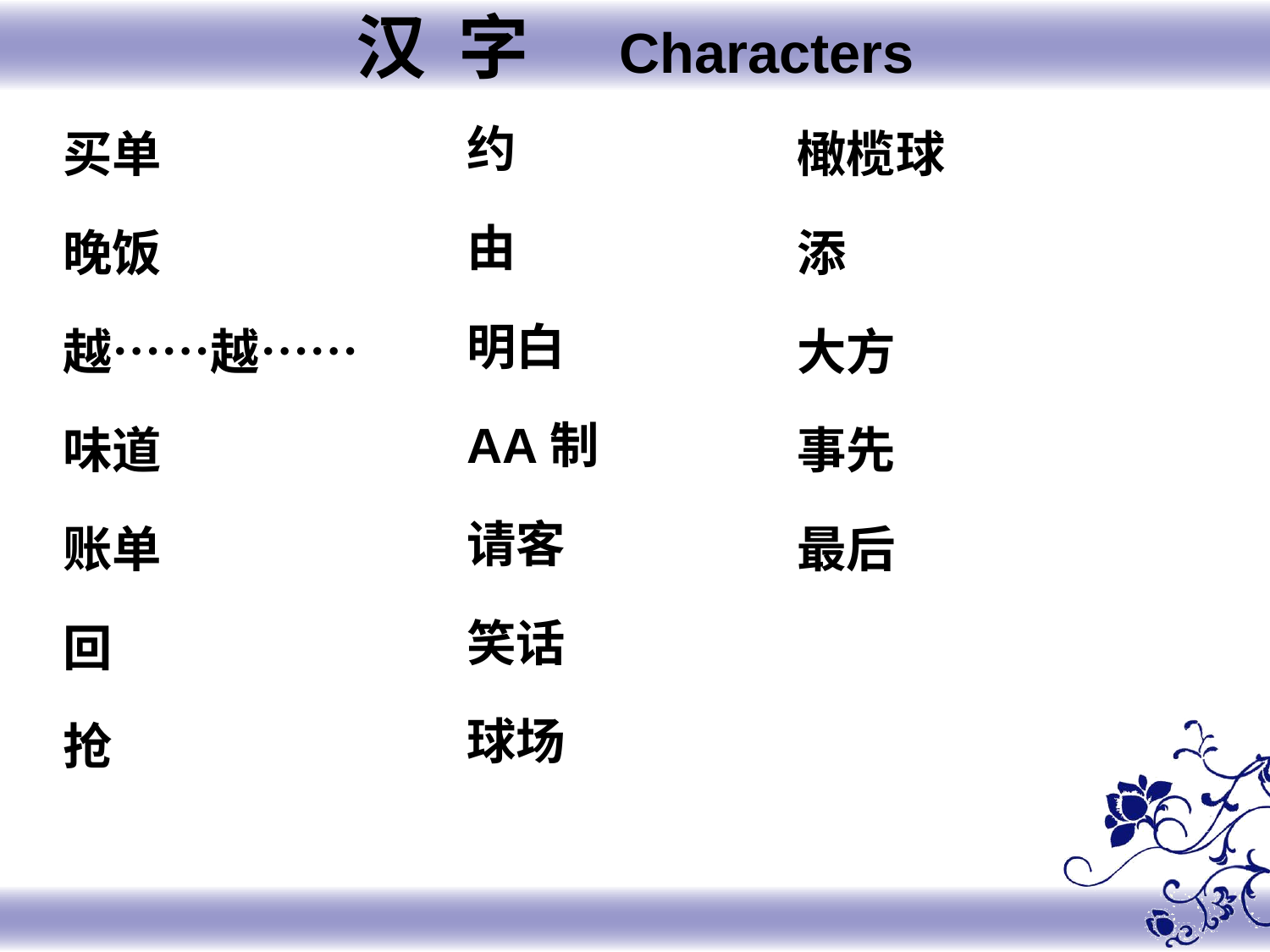

汉  字     Characters
约
由
明白
AA制
请客
笑话
球场
买单
晚饭
越……越……
味道
账单
回
抢
橄榄球
添
大方
事先
最后